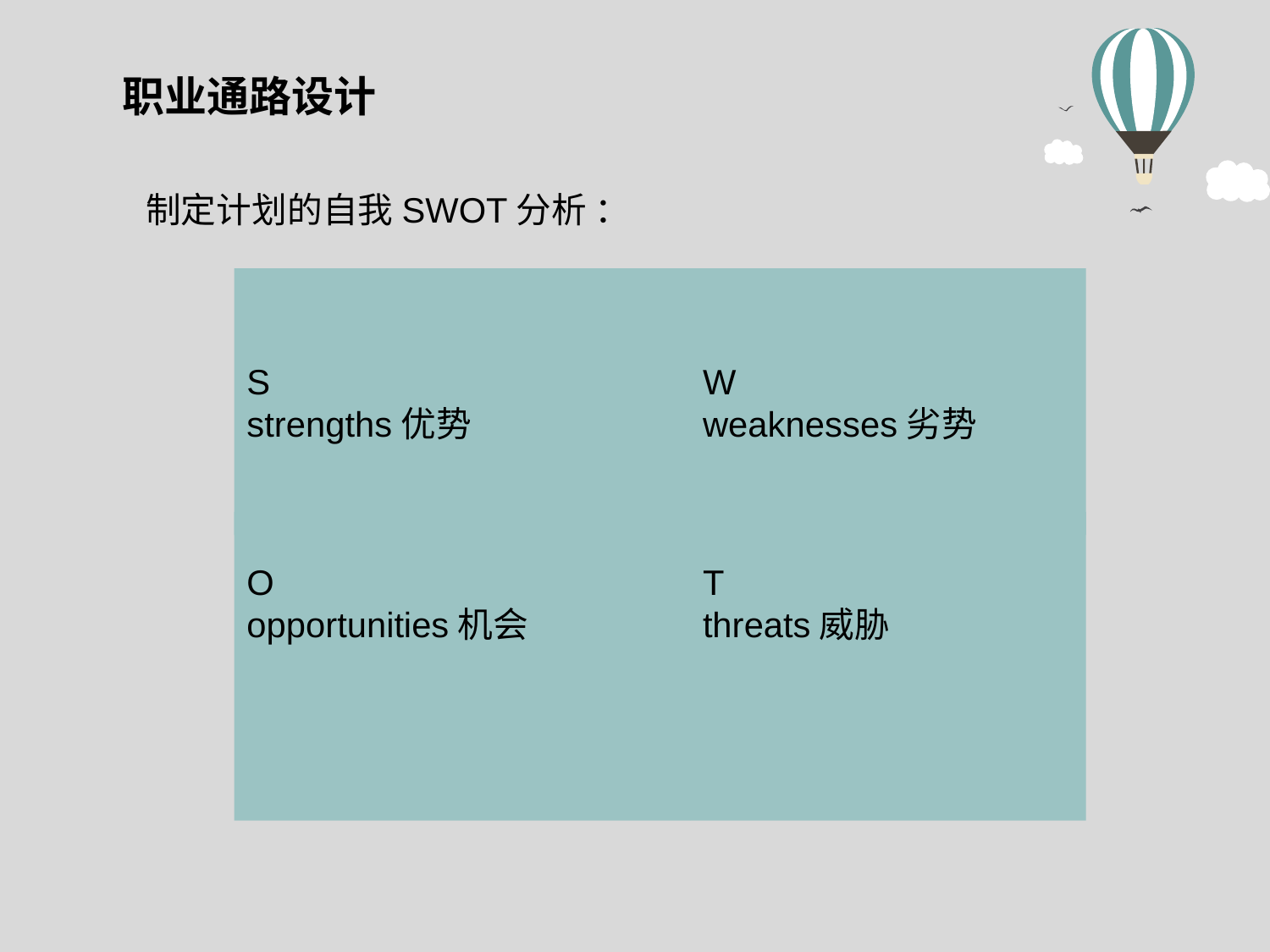

职业通路设计
制定计划的自我SWOT分析 ：

S
strengths优势

W
weaknesses劣势

O
opportunities机会

T
threats威胁